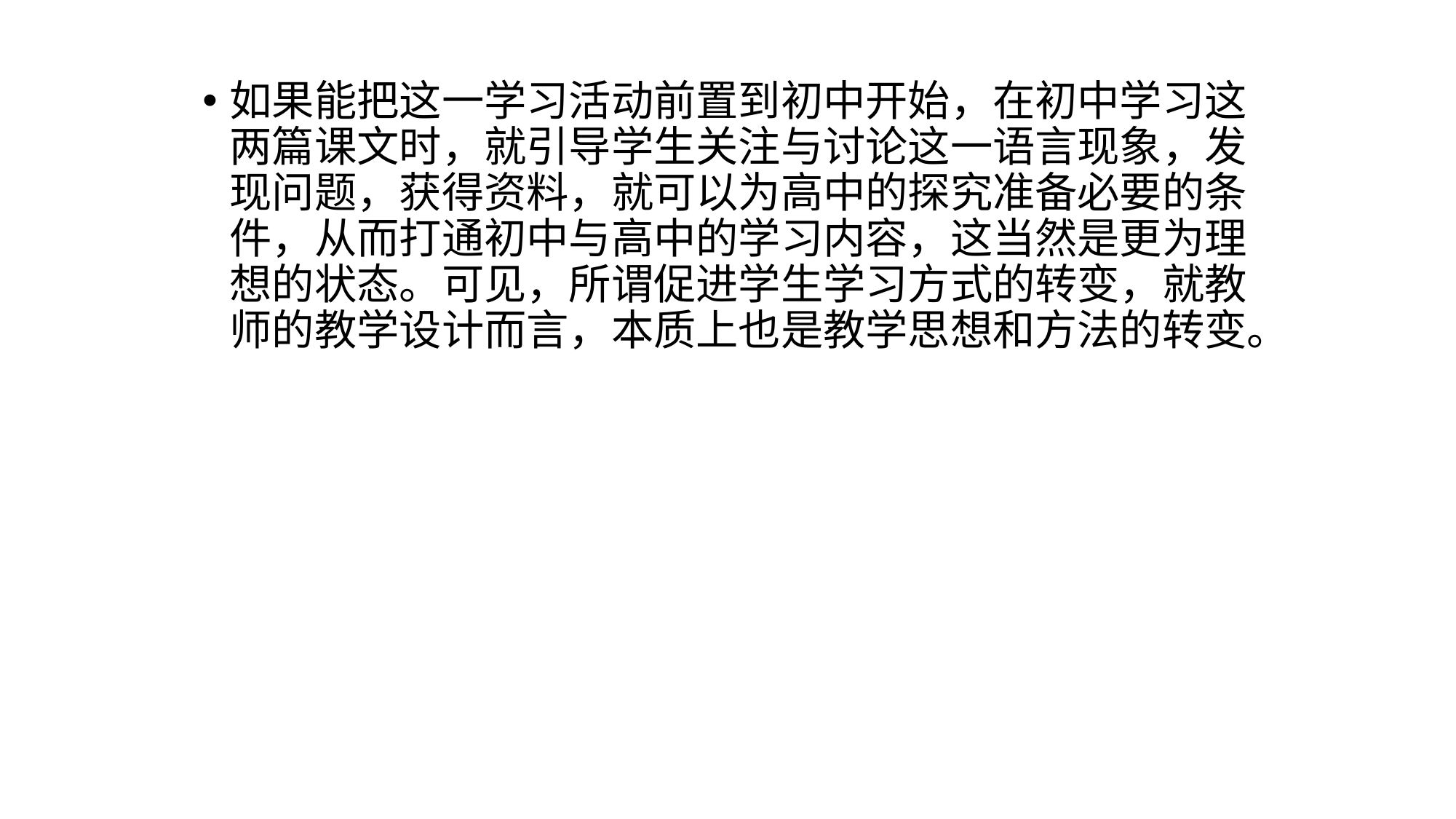

如果能把这一学习活动前置到初中开始，在初中学习这两篇课文时，就引导学生关注与讨论这一语言现象，发现问题，获得资料，就可以为高中的探究准备必要的条件，从而打通初中与高中的学习内容，这当然是更为理想的状态。可见，所谓促进学生学习方式的转变，就教师的教学设计而言，本质上也是教学思想和方法的转变。